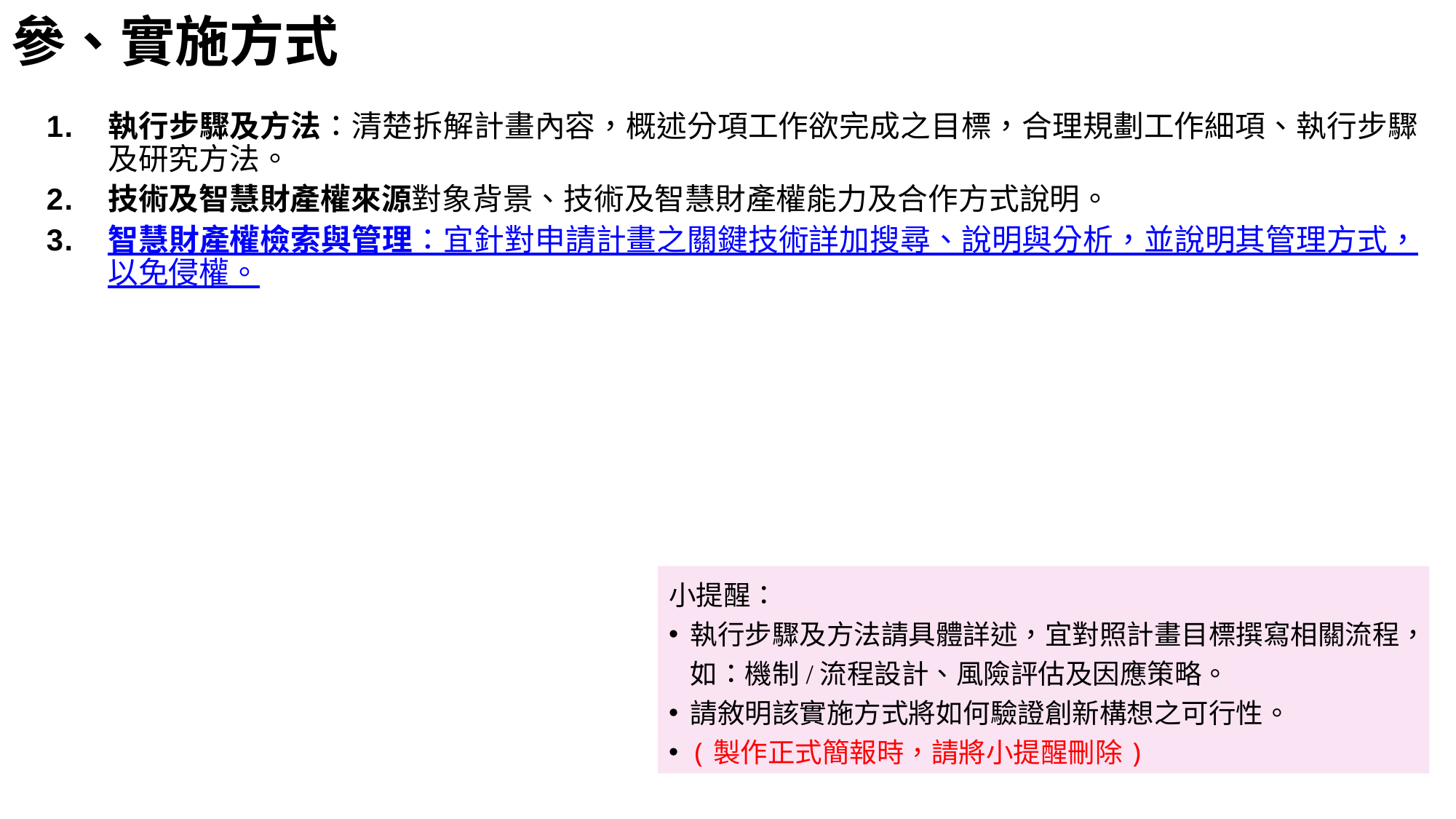

參、實施方式
執行步驟及方法：清楚拆解計畫內容，概述分項工作欲完成之目標，合理規劃工作細項、執行步驟及研究方法。
技術及智慧財產權來源對象背景、技術及智慧財產權能力及合作方式說明。
智慧財產權檢索與管理：宜針對申請計畫之關鍵技術詳加搜尋、說明與分析，並說明其管理方式，以免侵權。
小提醒：
執行步驟及方法請具體詳述，宜對照計畫目標撰寫相關流程，如：機制/流程設計、風險評估及因應策略。
請敘明該實施方式將如何驗證創新構想之可行性。
(製作正式簡報時，請將小提醒刪除)